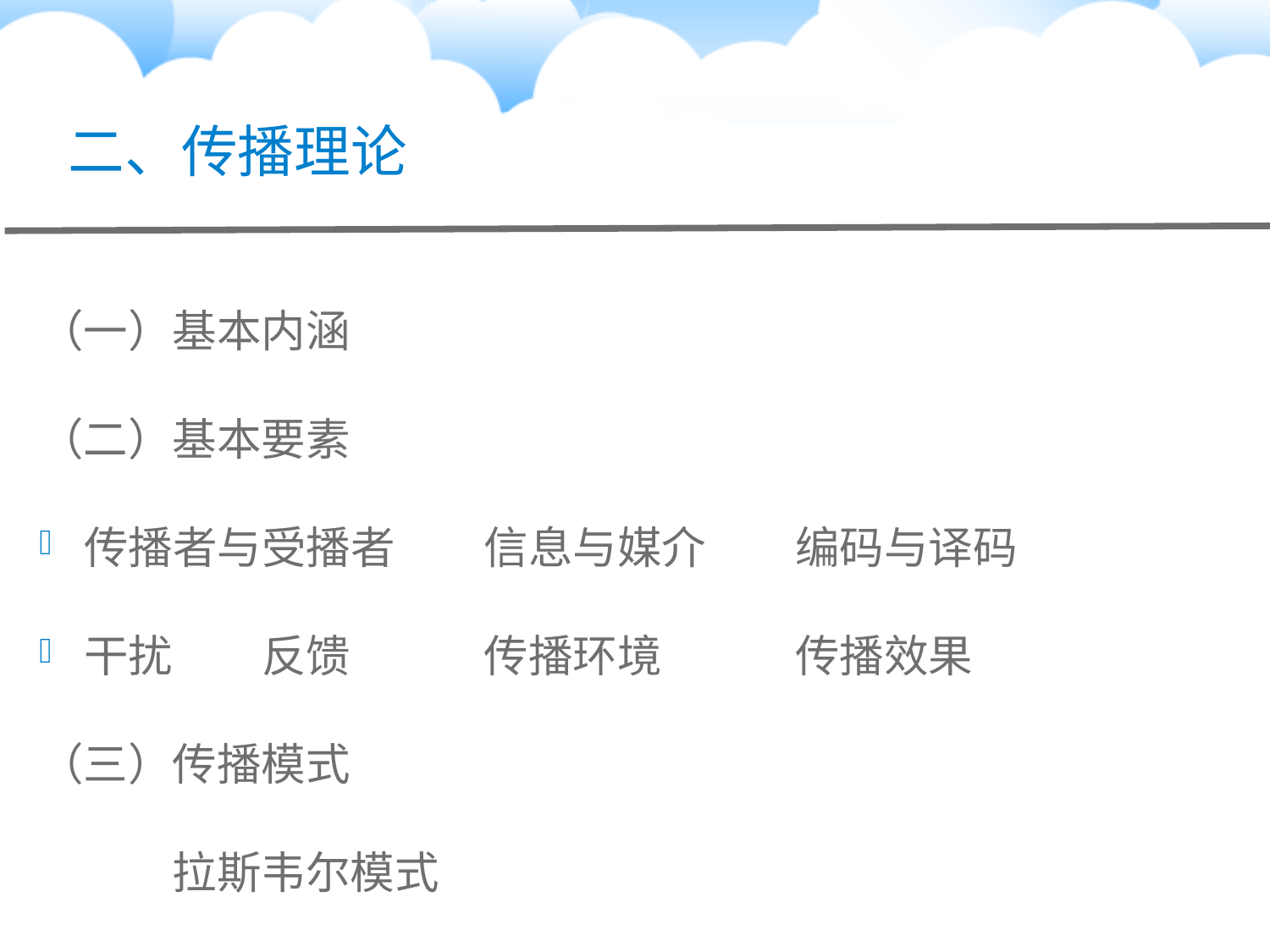

# 二、传播理论
（一）基本内涵
（二）基本要素
传播者与受播者　　信息与媒介　　编码与译码
干扰　　反馈　　　传播环境　　　传播效果
（三）传播模式
　　　拉斯韦尔模式